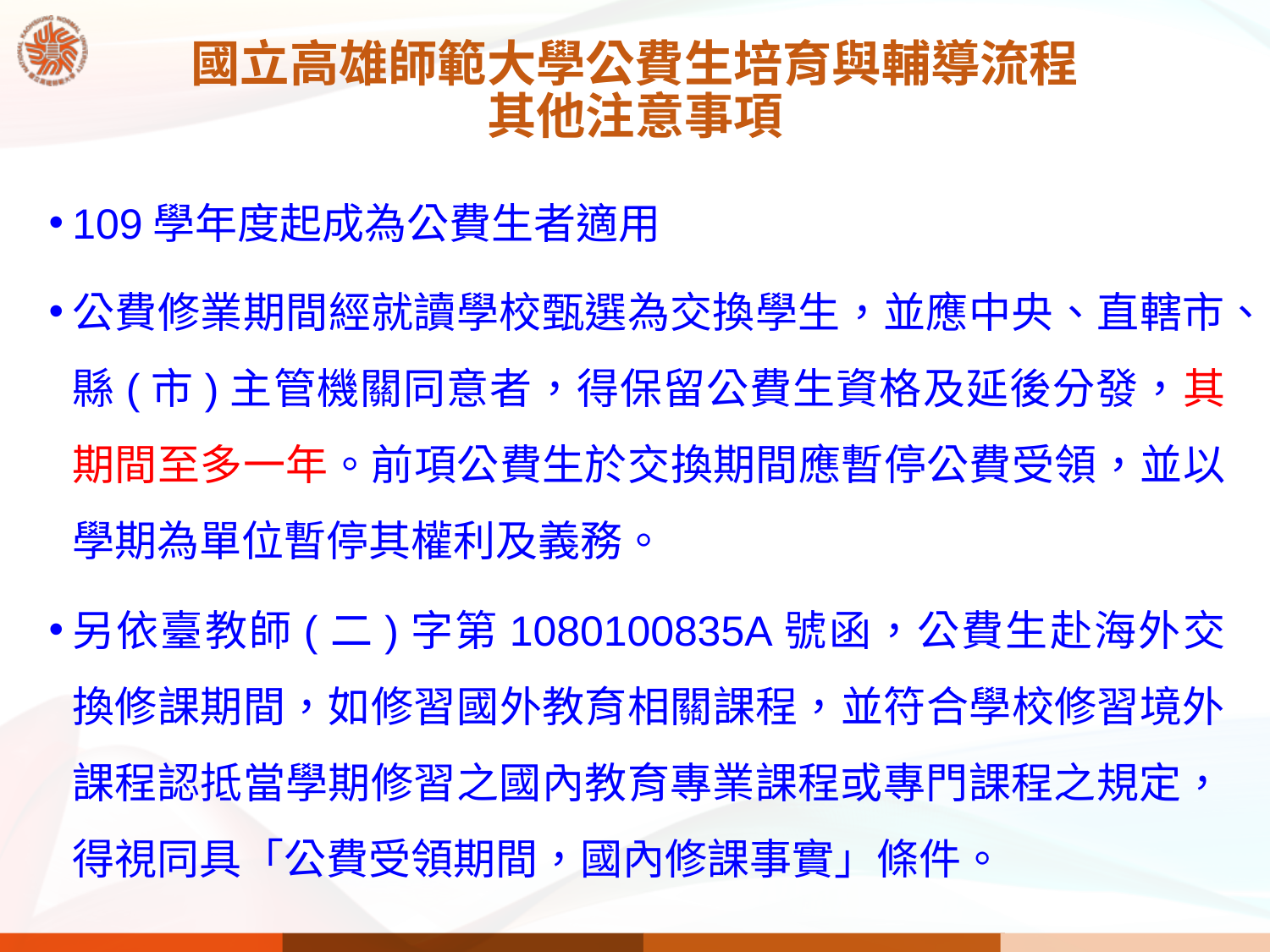

# 國立高雄師範大學公費生培育與輔導流程 其他注意事項
109學年度起成為公費生者適用
公費修業期間經就讀學校甄選為交換學生，並應中央、直轄市、縣(市)主管機關同意者，得保留公費生資格及延後分發，其期間至多一年。前項公費生於交換期間應暫停公費受領，並以學期為單位暫停其權利及義務。
另依臺教師(二)字第1080100835A號函，公費生赴海外交換修課期間，如修習國外教育相關課程，並符合學校修習境外課程認抵當學期修習之國內教育專業課程或專門課程之規定，得視同具「公費受領期間，國內修課事實」條件。